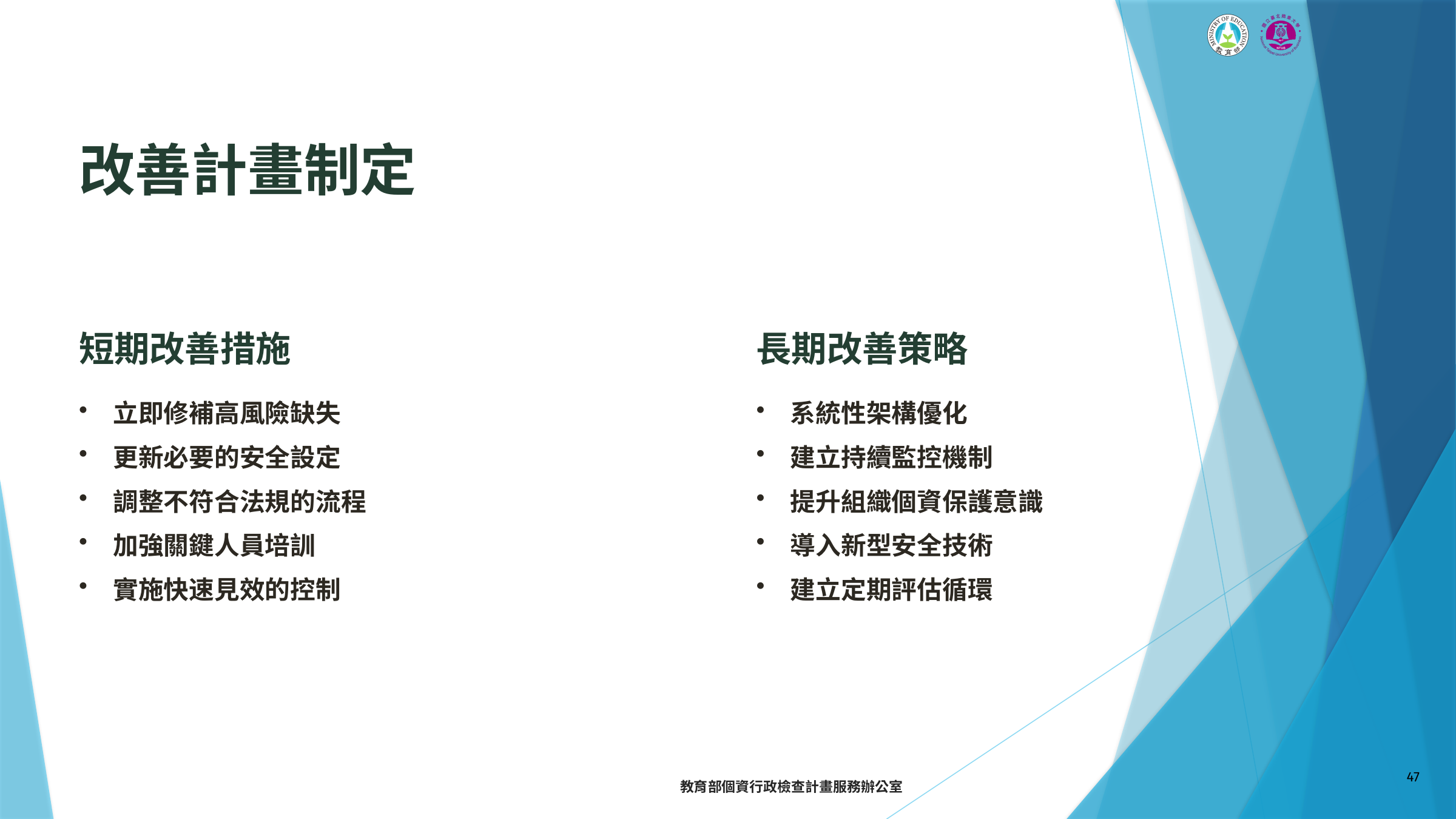

改善計畫制定
短期改善措施
長期改善策略
立即修補高風險缺失
系統性架構優化
更新必要的安全設定
建立持續監控機制
調整不符合法規的流程
提升組織個資保護意識
加強關鍵人員培訓
導入新型安全技術
實施快速見效的控制
建立定期評估循環
47
教育部個資行政檢查計畫服務辦公室